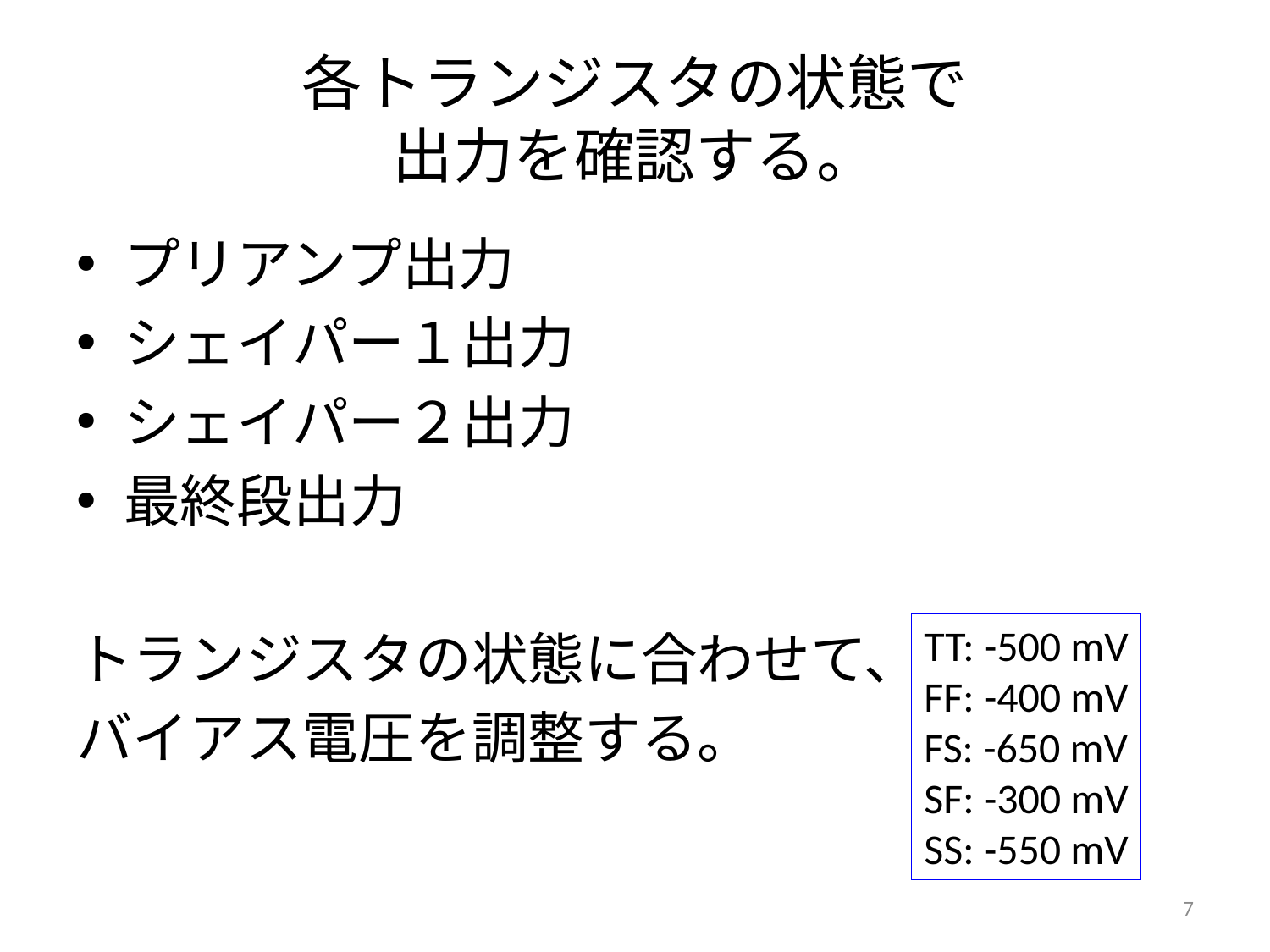

# 各トランジスタの状態で 出力を確認する。
プリアンプ出力
シェイパー１出力
シェイパー２出力
最終段出力

トランジスタの状態に合わせて、
バイアス電圧を調整する。
TT: -500 mV
FF: -400 mV
FS: -650 mV
SF: -300 mV
SS: -550 mV
7